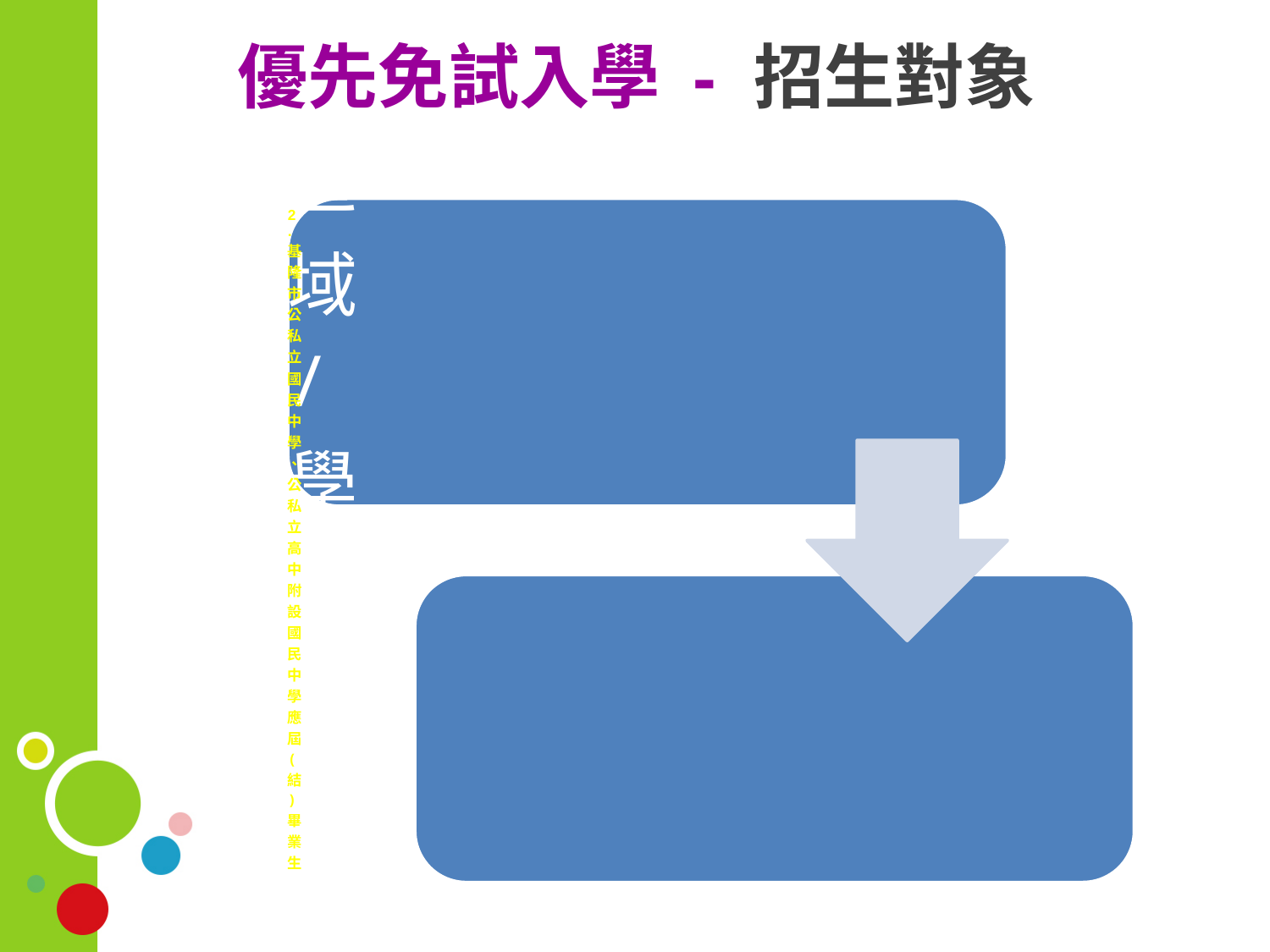

# 優先免試入學 - 招生對象
2.基隆市公私立國民中學、公私立高中附設國民中學應屆(結)畢業生